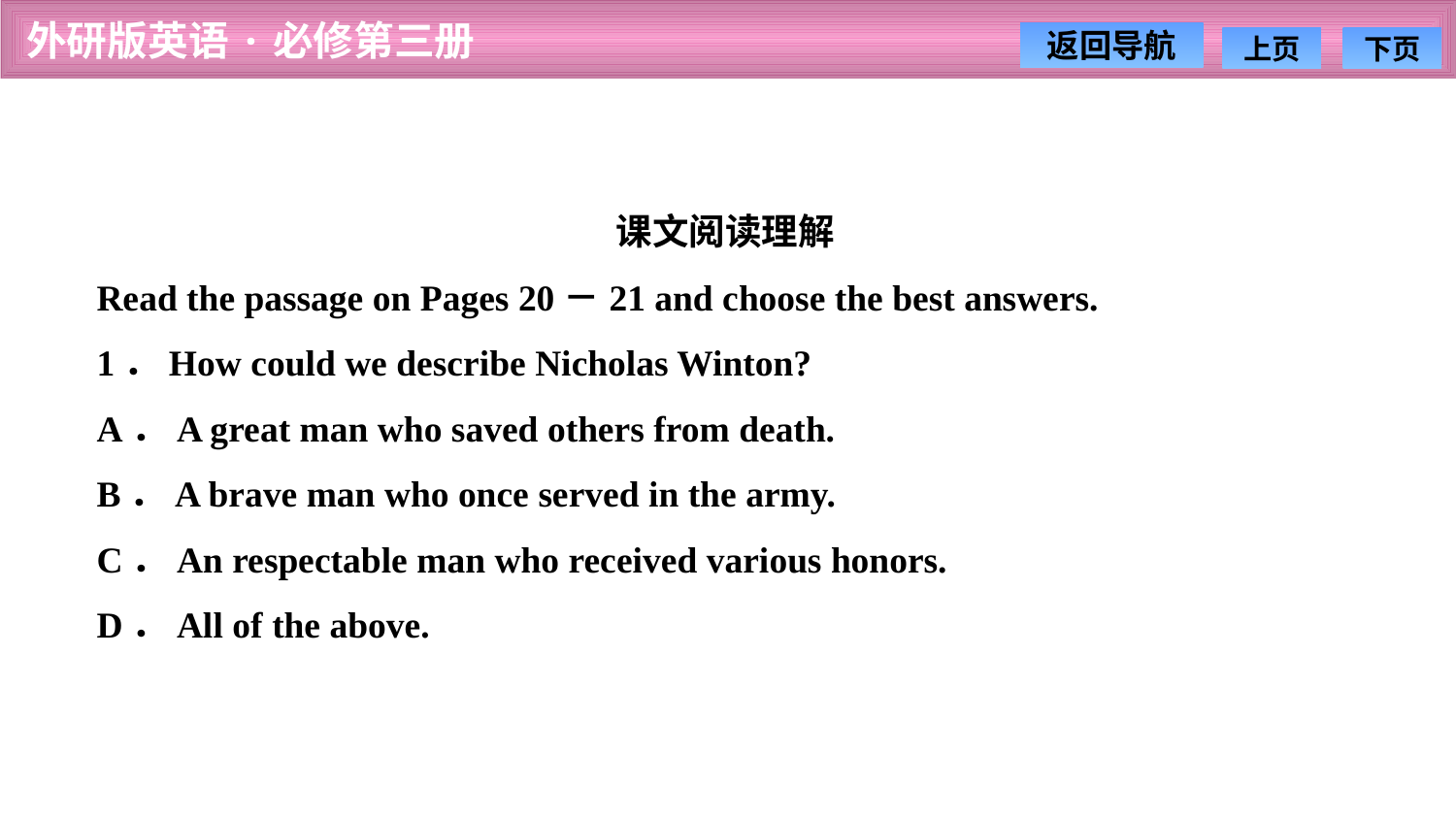

课文阅读理解
Read the passage on Pages 20－21 and choose the best answers.
1．How could we describe Nicholas Winton?
A．A great man who saved others from death.
B．A brave man who once served in the army.
C．An respectable man who received various honors.
D．All of the above.